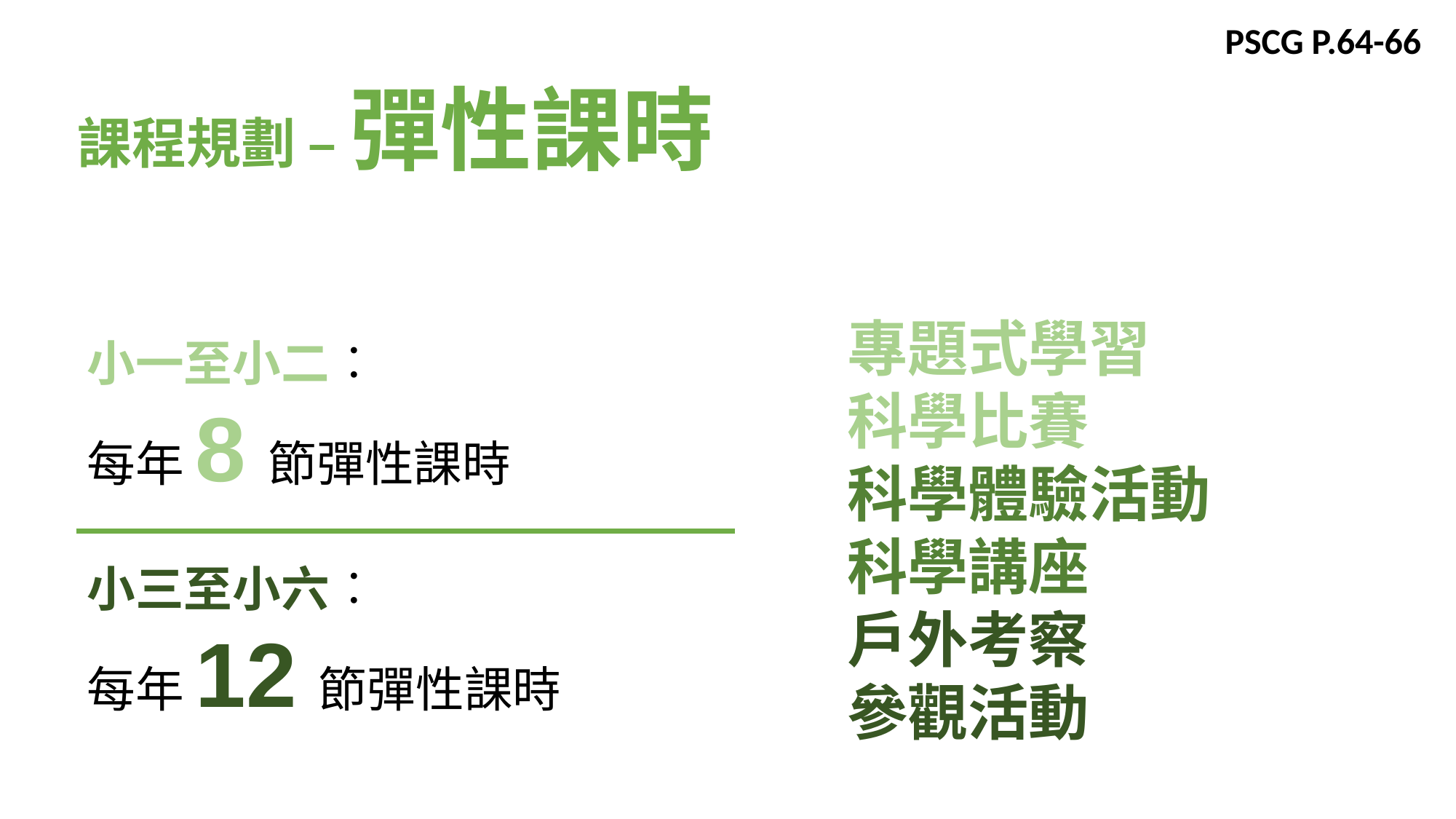

PSCG P.64-66
課程規劃 – 彈性課時
專題式學習
科學比賽
科學體驗活動
科學講座
戶外考察
參觀活動
小一至小二︰
每年8節彈性課時

小三至小六︰
每年12節彈性課時